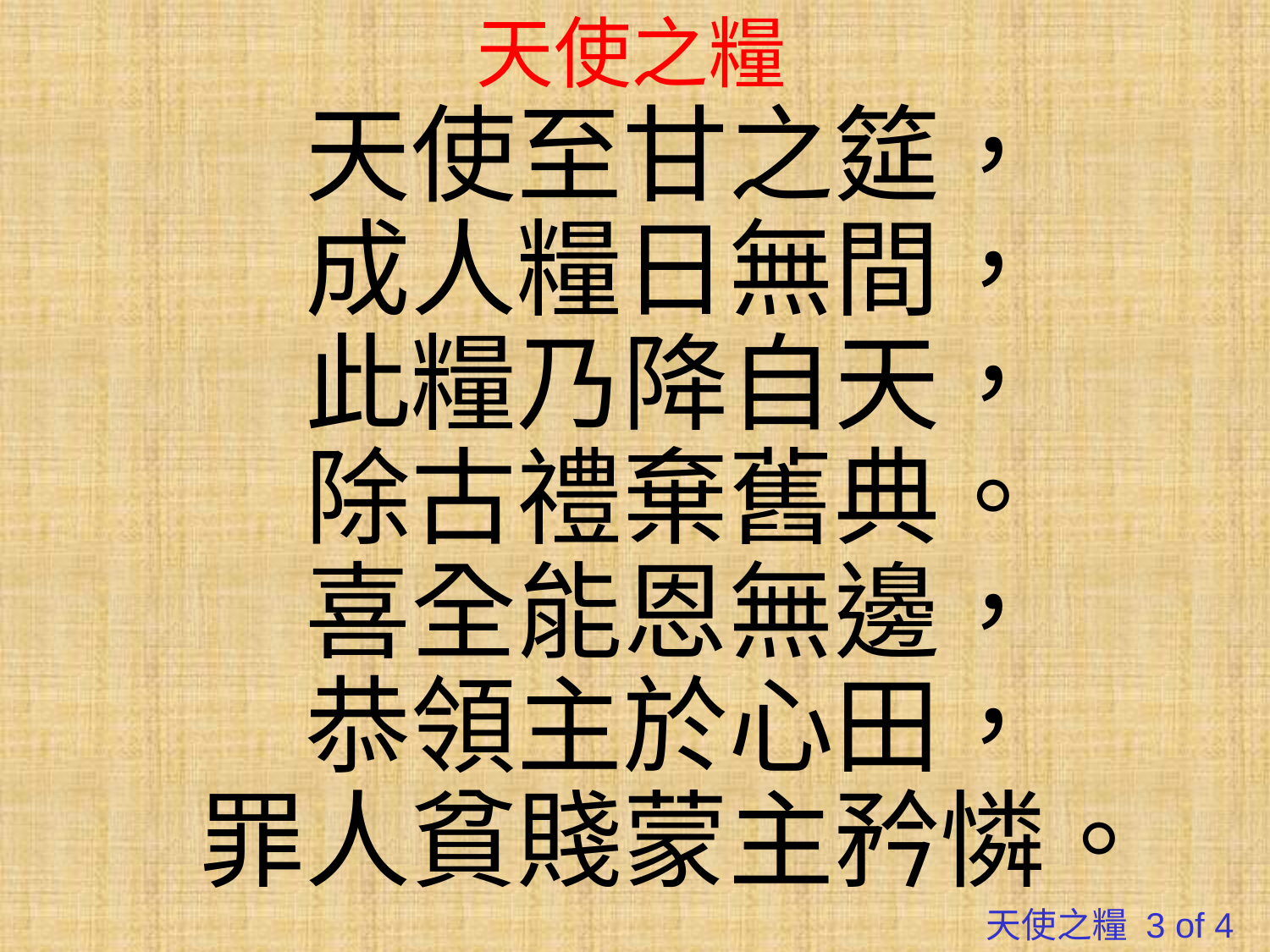

# 天使之糧
天使至甘之筵，
成人糧日無間，
此糧乃降自天，
除古禮棄舊典。
喜全能恩無邊，
恭領主於心田，
罪人貧賤蒙主矜憐。
天使之糧 3 of 4